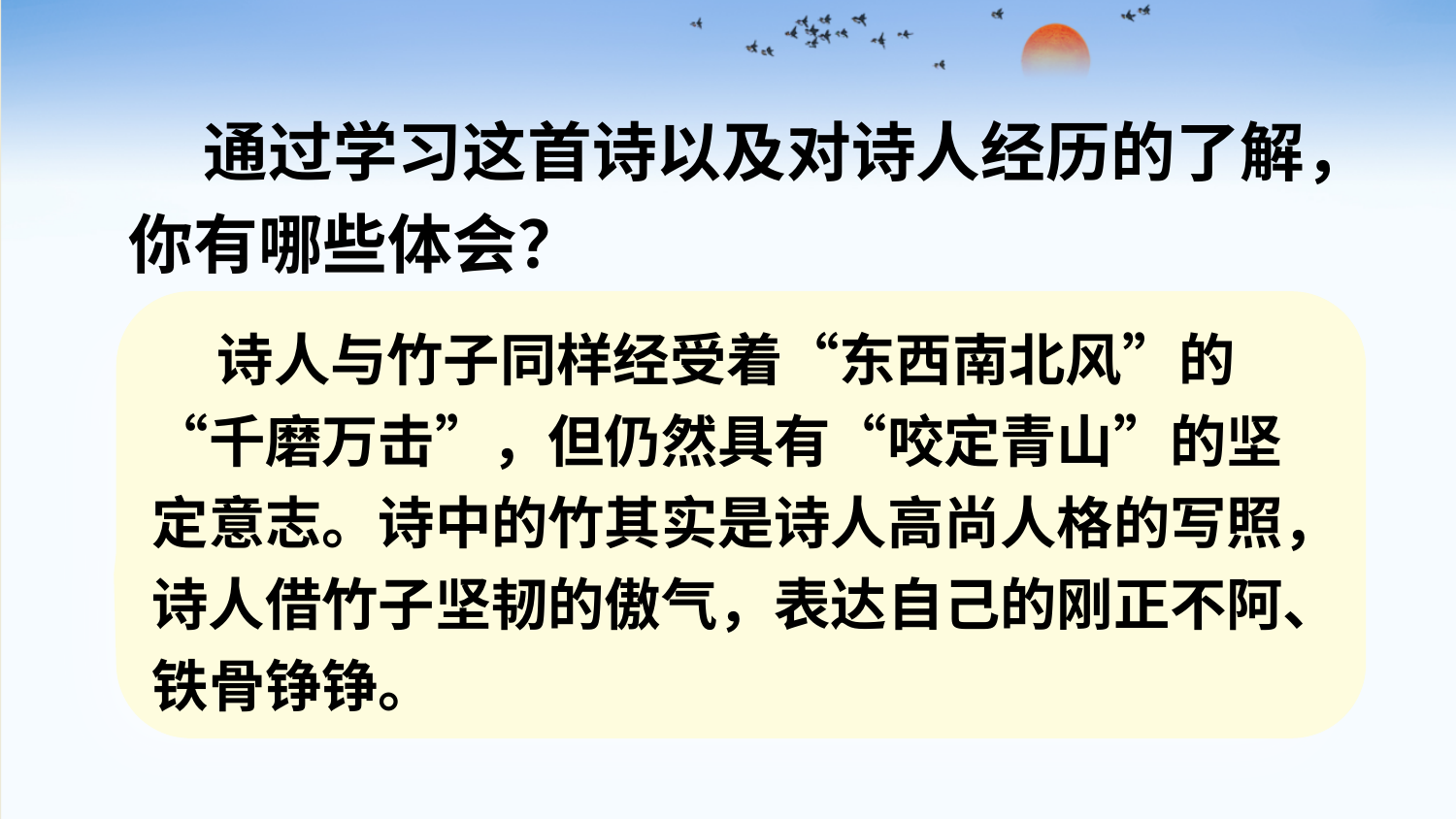

通过学习这首诗以及对诗人经历的了解，你有哪些体会？
    诗人与竹子同样经受着“东西南北风”的“千磨万击”，但仍然具有“咬定青山”的坚定意志。诗中的竹其实是诗人高尚人格的写照，诗人借竹子坚韧的傲气，表达自己的刚正不阿、铁骨铮铮。